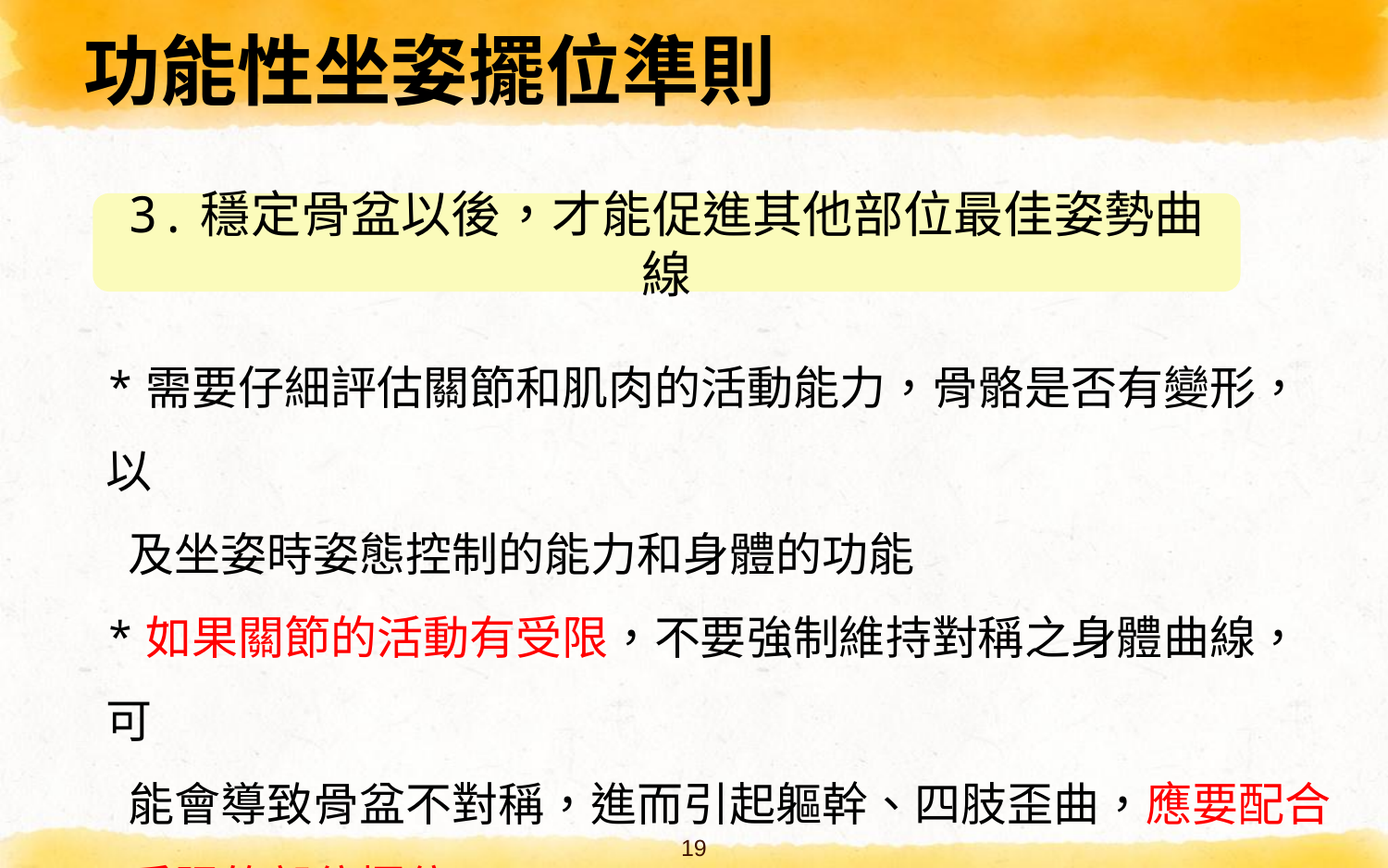

# 功能性坐姿擺位準則
3.穩定骨盆以後，才能促進其他部位最佳姿勢曲線
*需要仔細評估關節和肌肉的活動能力，骨骼是否有變形，以
 及坐姿時姿態控制的能力和身體的功能
*如果關節的活動有受限，不要強制維持對稱之身體曲線，可
 能會導致骨盆不對稱，進而引起軀幹、四肢歪曲，應要配合
 受限的部位擺位
19